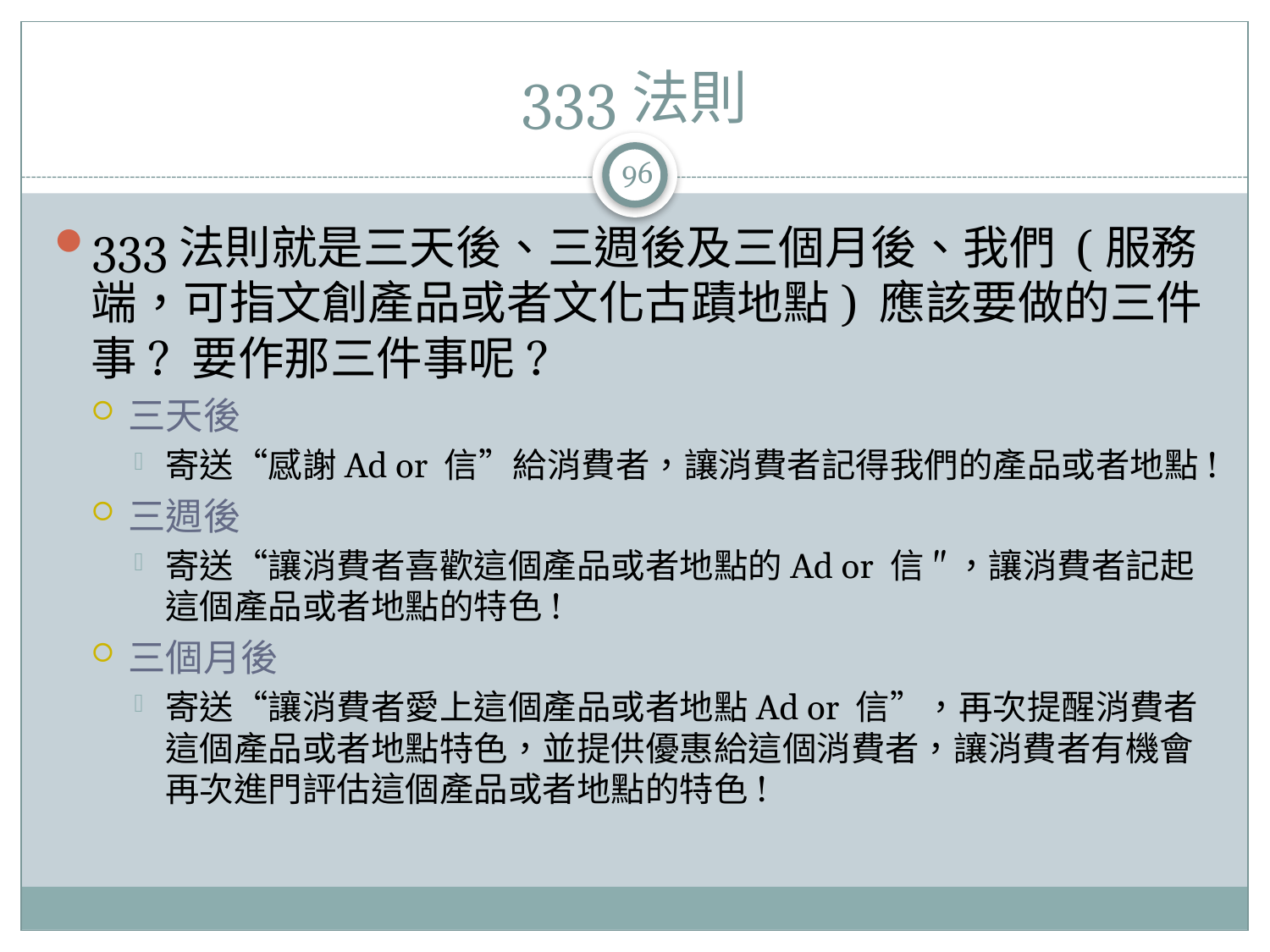

# 333法則
96
333法則就是三天後、三週後及三個月後、我們 (服務端，可指文創產品或者文化古蹟地點) 應該要做的三件事? 要作那三件事呢?
三天後
寄送“感謝Ad or 信”給消費者，讓消費者記得我們的產品或者地點!
三週後
寄送“讓消費者喜歡這個產品或者地點的Ad or 信"，讓消費者記起這個產品或者地點的特色!
三個月後
寄送“讓消費者愛上這個產品或者地點Ad or 信”，再次提醒消費者這個產品或者地點特色，並提供優惠給這個消費者，讓消費者有機會再次進門評估這個產品或者地點的特色!